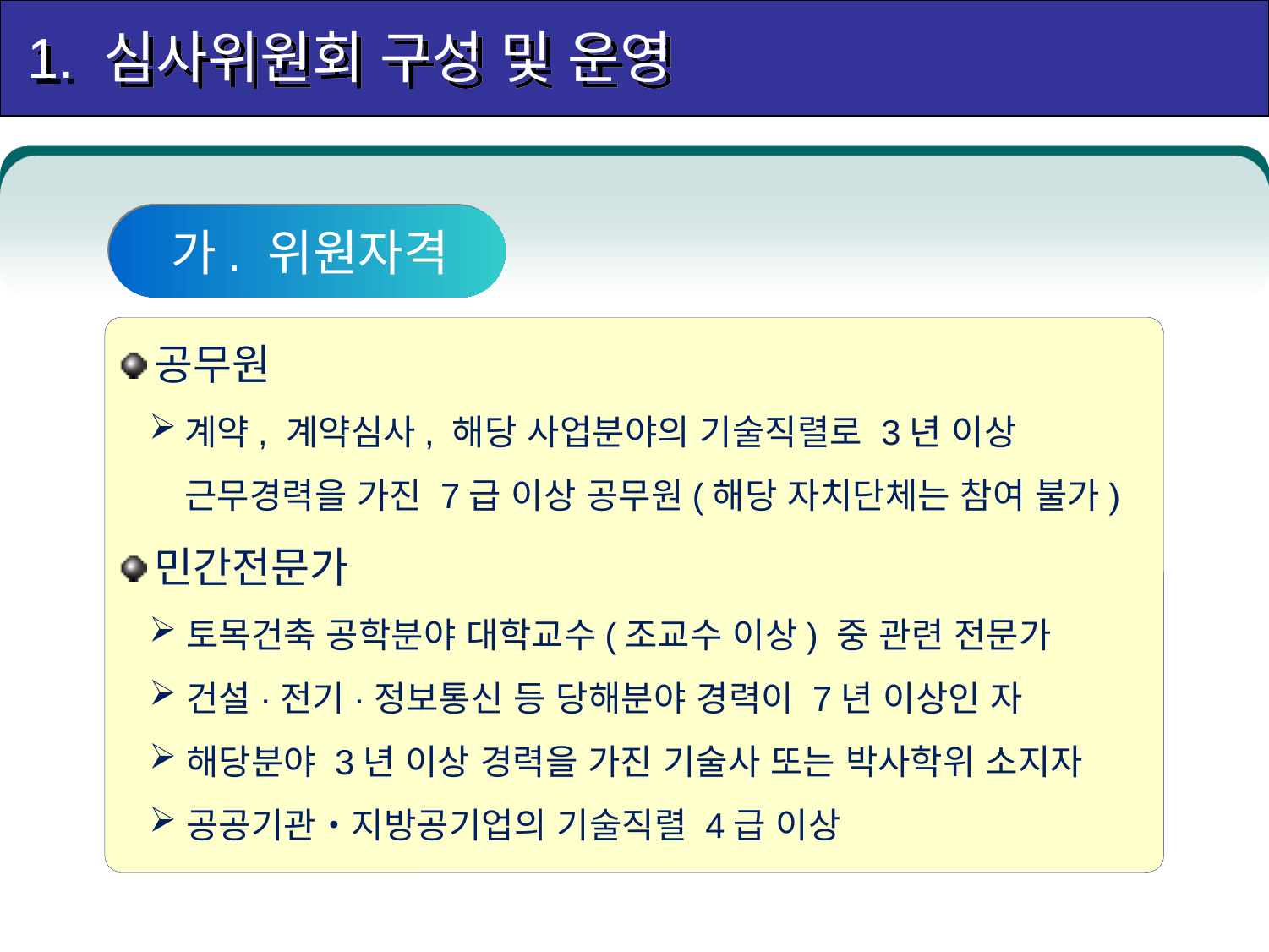

1. 심사위원회 구성 및 운영
가. 위원자격
공무원
계약, 계약심사, 해당 사업분야의 기술직렬로 3년 이상 근무경력을 가진 7급 이상 공무원(해당 자치단체는 참여 불가)
민간전문가
토목건축 공학분야 대학교수(조교수 이상) 중 관련 전문가
건설·전기·정보통신 등 당해분야 경력이 7년 이상인 자
해당분야 3년 이상 경력을 가진 기술사 또는 박사학위 소지자
공공기관‧지방공기업의 기술직렬 4급 이상